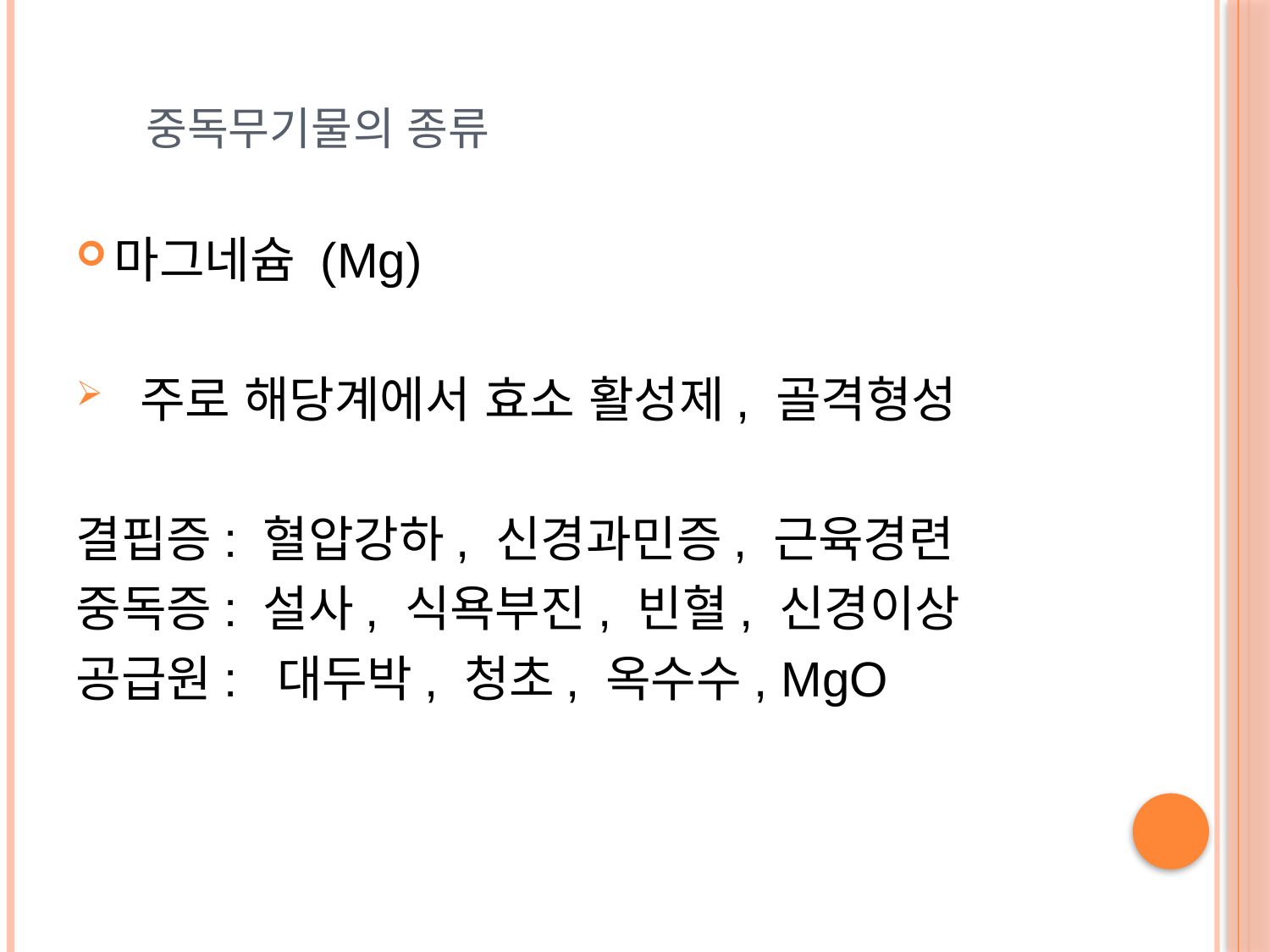

# 중독무기물의 종류
마그네슘 (Mg)

 주로 해당계에서 효소 활성제, 골격형성

결핍증: 혈압강하, 신경과민증, 근육경련
중독증: 설사, 식욕부진, 빈혈, 신경이상
공급원:  대두박, 청초, 옥수수, MgO